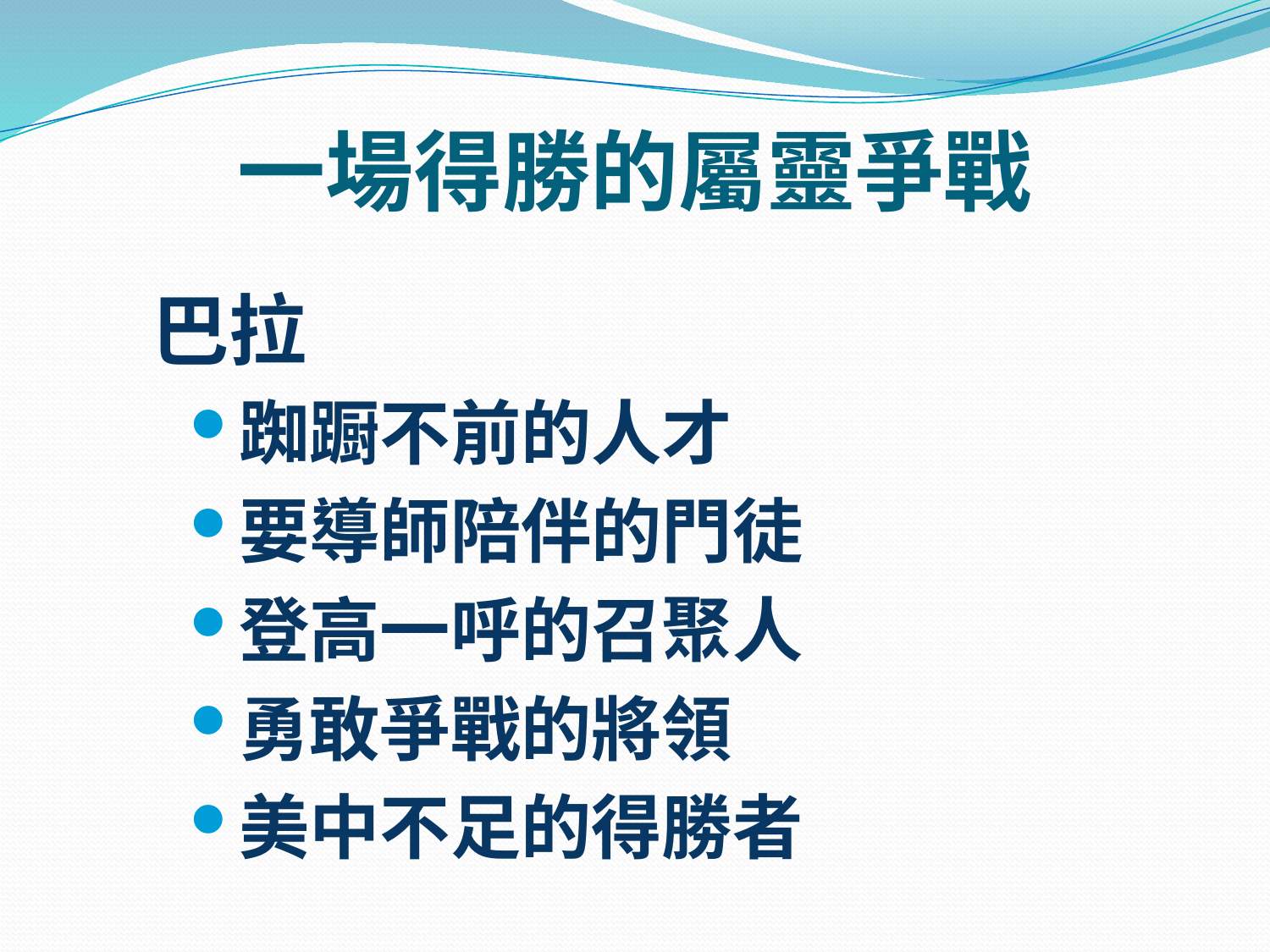

# 一場得勝的屬靈爭戰
巴拉
踟蹰不前的人才
要導師陪伴的門徒
登高一呼的召聚人
勇敢爭戰的將領
美中不足的得勝者